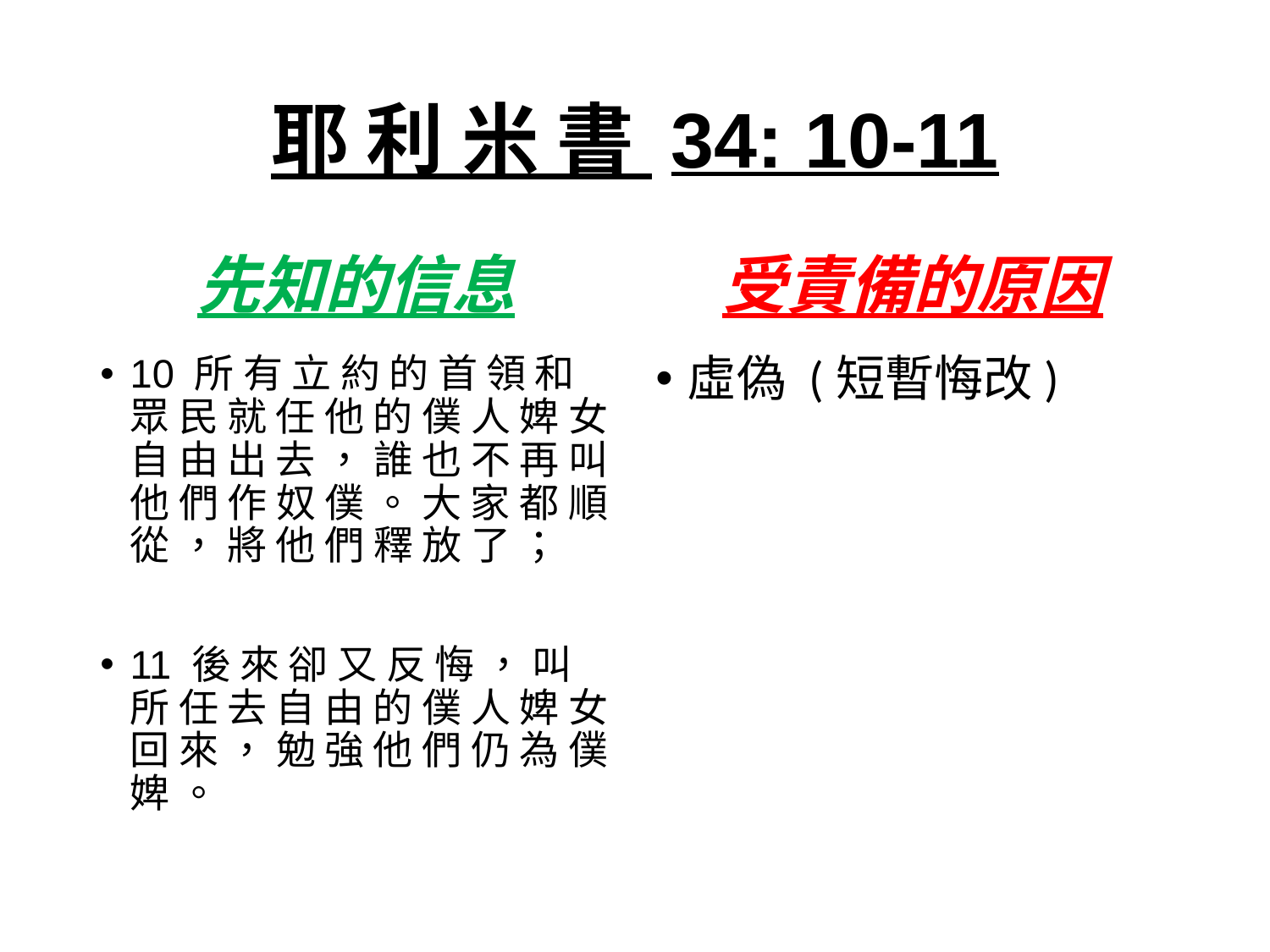

# 耶 利 米 書 34: 10-11
先知的信息
受責備的原因
10 所 有 立 約 的 首 領 和 眾 民 就 任 他 的 僕 人 婢 女 自 由 出 去 ， 誰 也 不 再 叫 他 們 作 奴 僕 。 大 家 都 順 從 ， 將 他 們 釋 放 了 ；

11 後 來 卻 又 反 悔 ， 叫 所 任 去 自 由 的 僕 人 婢 女 回 來 ， 勉 強 他 們 仍 為 僕 婢 。
虛偽 (短暫悔改)